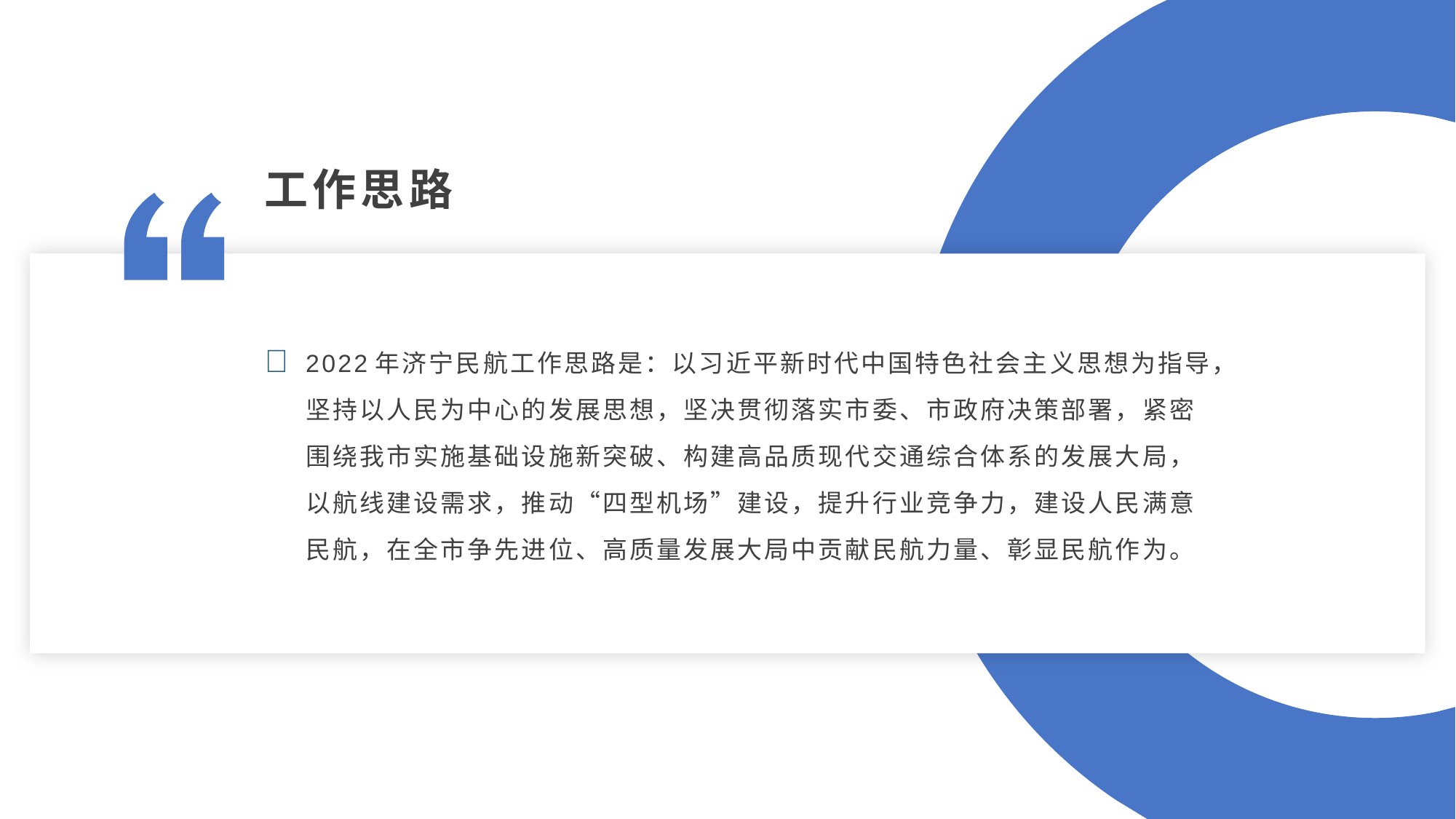

工作思路

2022年济宁民航工作思路是：以习近平新时代中国特色社会主义思想为指导，坚持以人民为中心的发展思想，坚决贯彻落实市委、市政府决策部署，紧密围绕我市实施基础设施新突破、构建高品质现代交通综合体系的发展大局，以航线建设需求，推动“四型机场”建设，提升行业竞争力，建设人民满意民航，在全市争先进位、高质量发展大局中贡献民航力量、彰显民航作为。